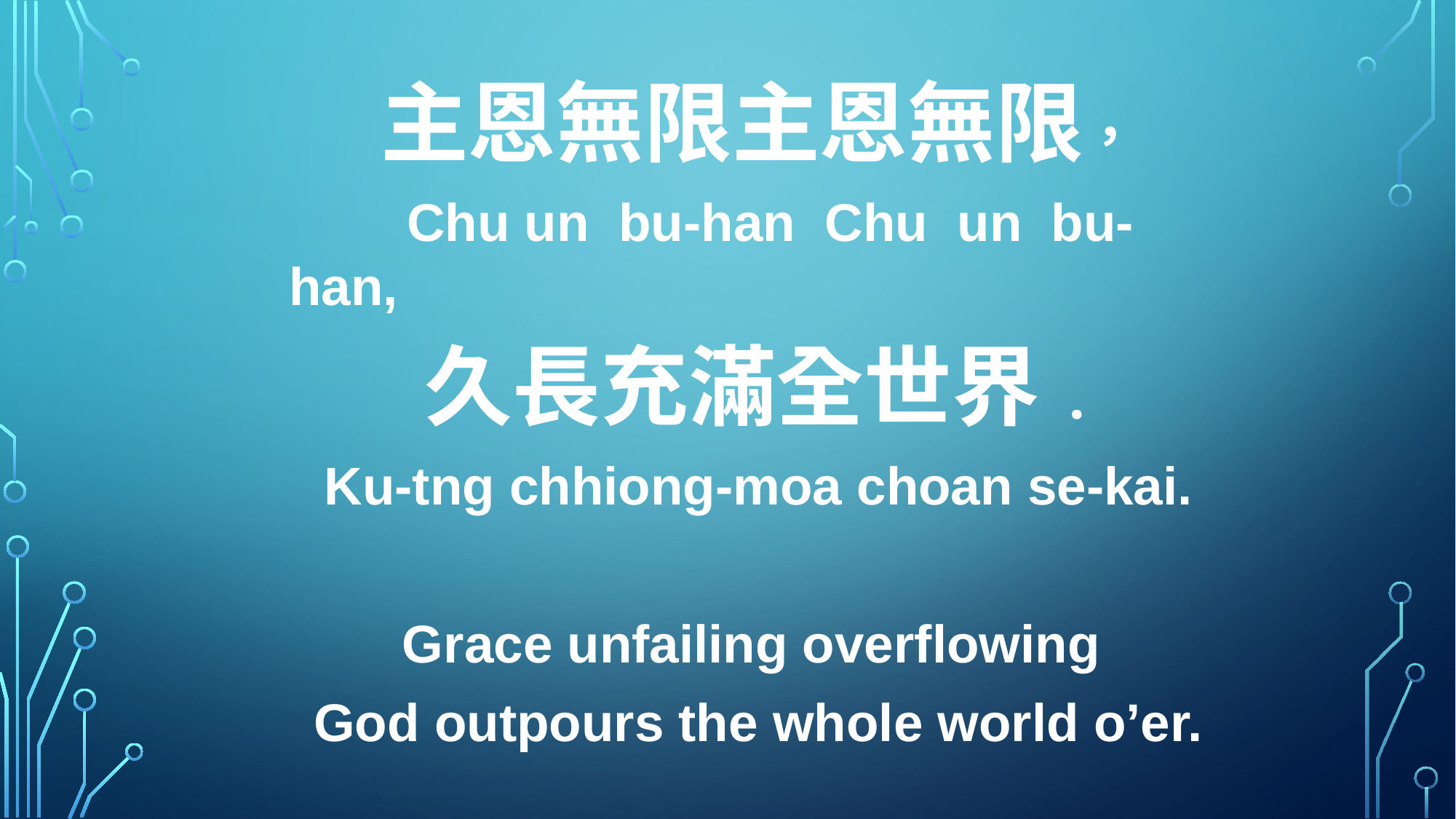

主恩無限主恩無限，
        Chu un  bu-han  Chu  un  bu-han,
久長充滿全世界.
Ku-tng chhiong-moa choan se-kai.

Grace unfailing overflowing
God outpours the whole world o’er.